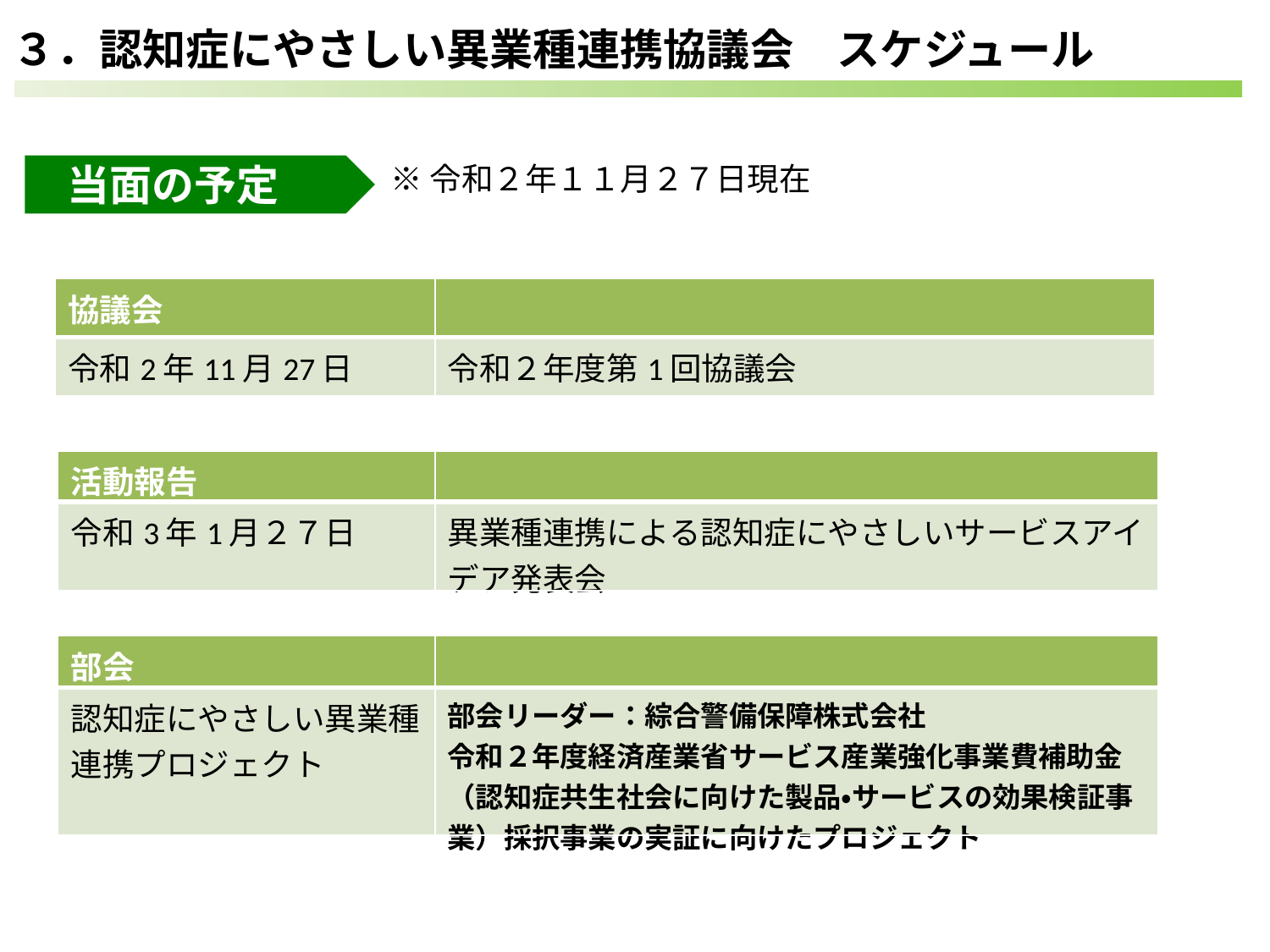

３．認知症にやさしい異業種連携協議会　スケジュール

※令和２年１１月２７日現在
　当面の予定
| 協議会 |  |
| --- | --- |
| 令和2年11月27日 | 令和２年度第1回協議会 |
| 活動報告 |  |
| --- | --- |
| 令和3年1月２７日 | 異業種連携による認知症にやさしいサービスアイデア発表会 |
| 部会 |  |
| --- | --- |
| 認知症にやさしい異業種連携プロジェクト | 部会リーダー：綜合警備保障株式会社 令和２年度経済産業省サービス産業強化事業費補助金（認知症共生社会に向けた製品・サービスの効果検証事業）採択事業の実証に向けたプロジェクト |